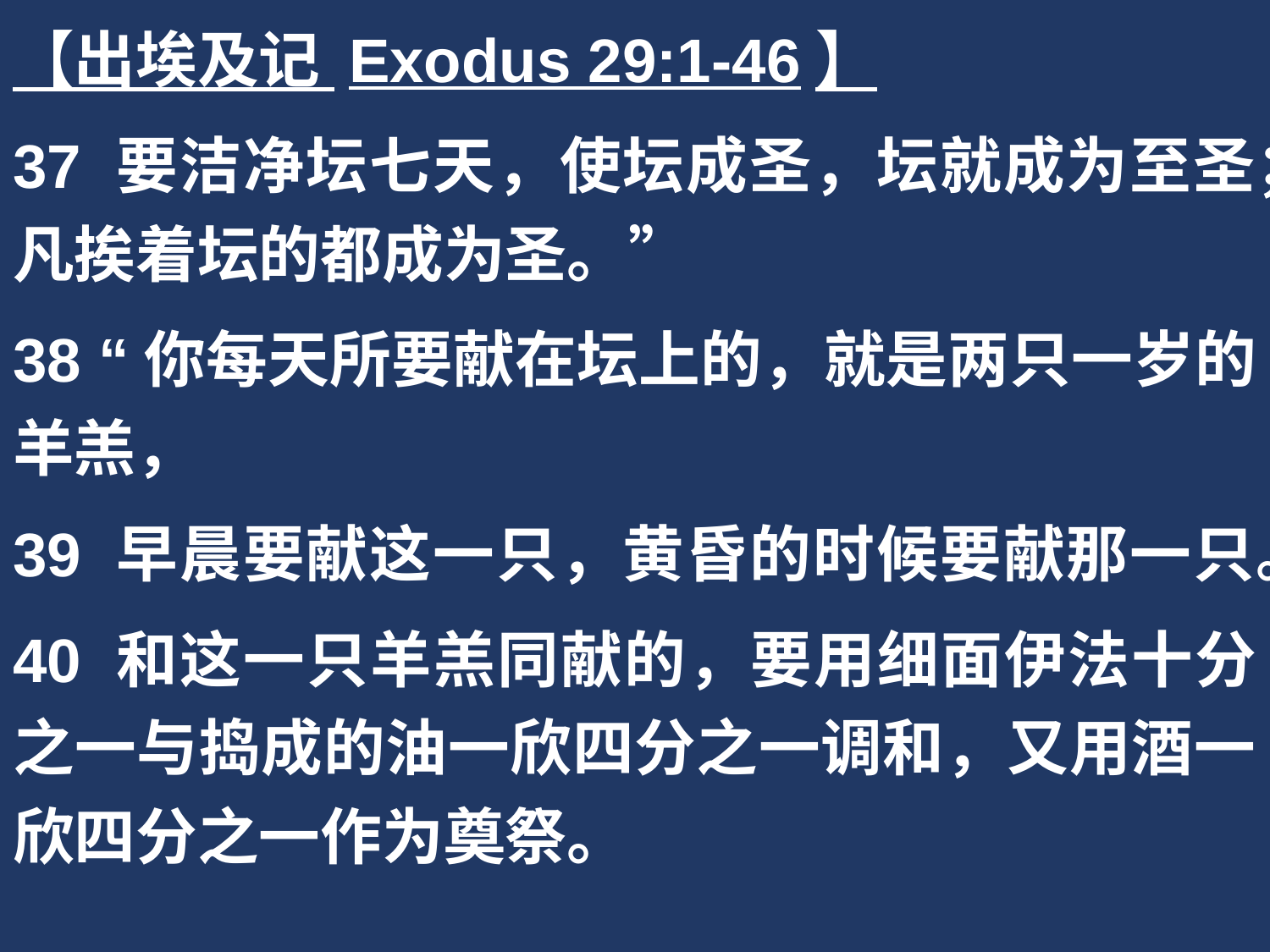

【出埃及记 Exodus 29:1-46】
37 要洁净坛七天，使坛成圣，坛就成为至圣；凡挨着坛的都成为圣。”
38 “你每天所要献在坛上的，就是两只一岁的羊羔，
39 早晨要献这一只，黄昏的时候要献那一只。
40 和这一只羊羔同献的，要用细面伊法十分之一与捣成的油一欣四分之一调和，又用酒一欣四分之一作为奠祭。